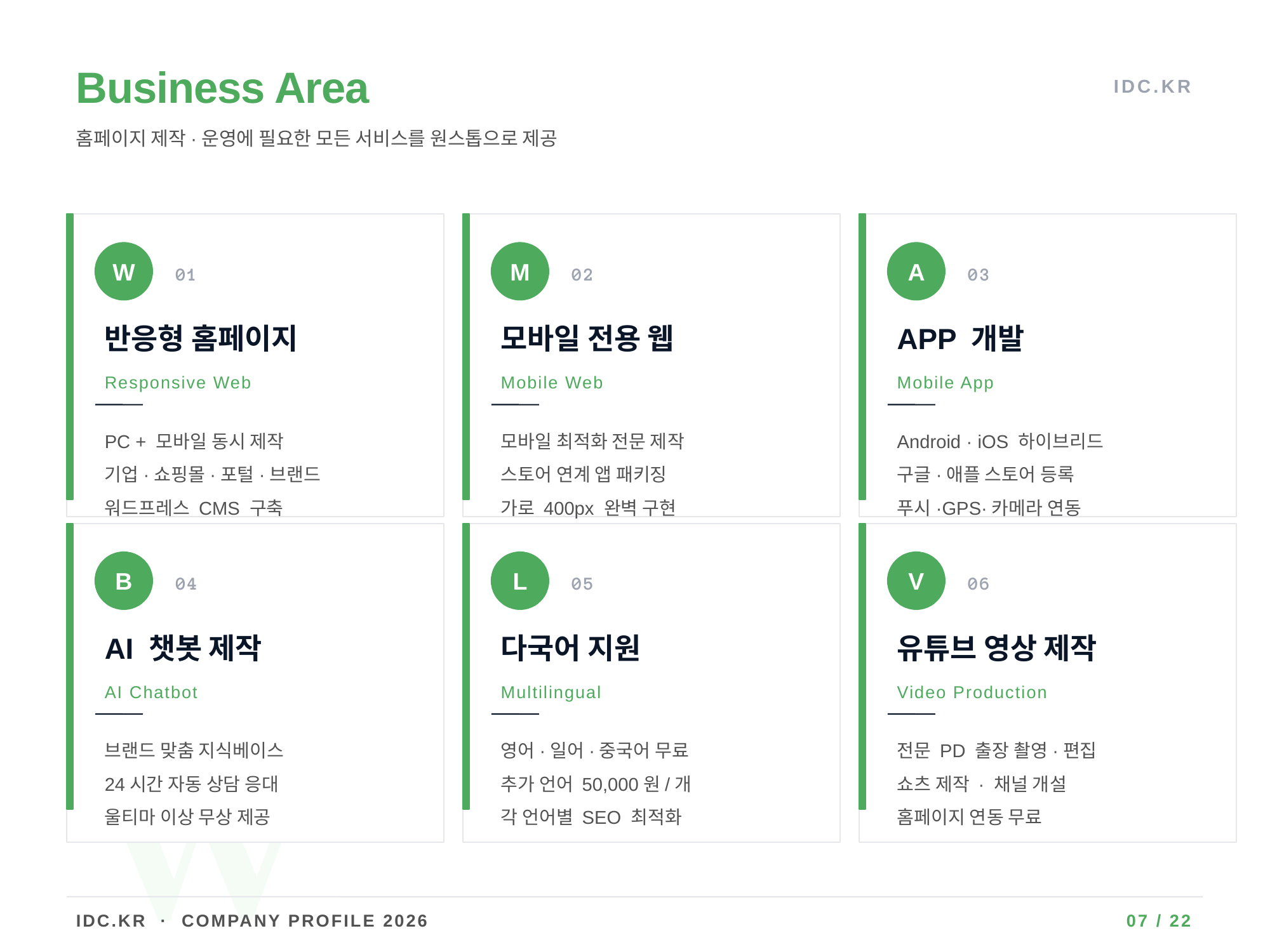

Business Area
IDC.KR
홈페이지 제작·운영에 필요한 모든 서비스를 원스톱으로 제공

W

M

A
01
02
03
반응형 홈페이지
모바일 전용 웹
APP 개발
Responsive Web
Mobile Web
Mobile App

PC + 모바일 동시 제작
기업·쇼핑몰·포털·브랜드
워드프레스 CMS 구축
모바일 최적화 전문 제작
스토어 연계 앱 패키징
가로 400px 완벽 구현
Android · iOS 하이브리드
구글·애플 스토어 등록
푸시·GPS·카메라 연동

B

L

V
04
05
06
AI 챗봇 제작
다국어 지원
유튜브 영상 제작
AI Chatbot
Multilingual
Video Production
W

브랜드 맞춤 지식베이스
24시간 자동 상담 응대
울티마 이상 무상 제공
영어·일어·중국어 무료
추가 언어 50,000원/개
각 언어별 SEO 최적화
전문 PD 출장 촬영·편집
쇼츠 제작 · 채널 개설
홈페이지 연동 무료

IDC.KR  ·  COMPANY PROFILE 2026
07 / 22